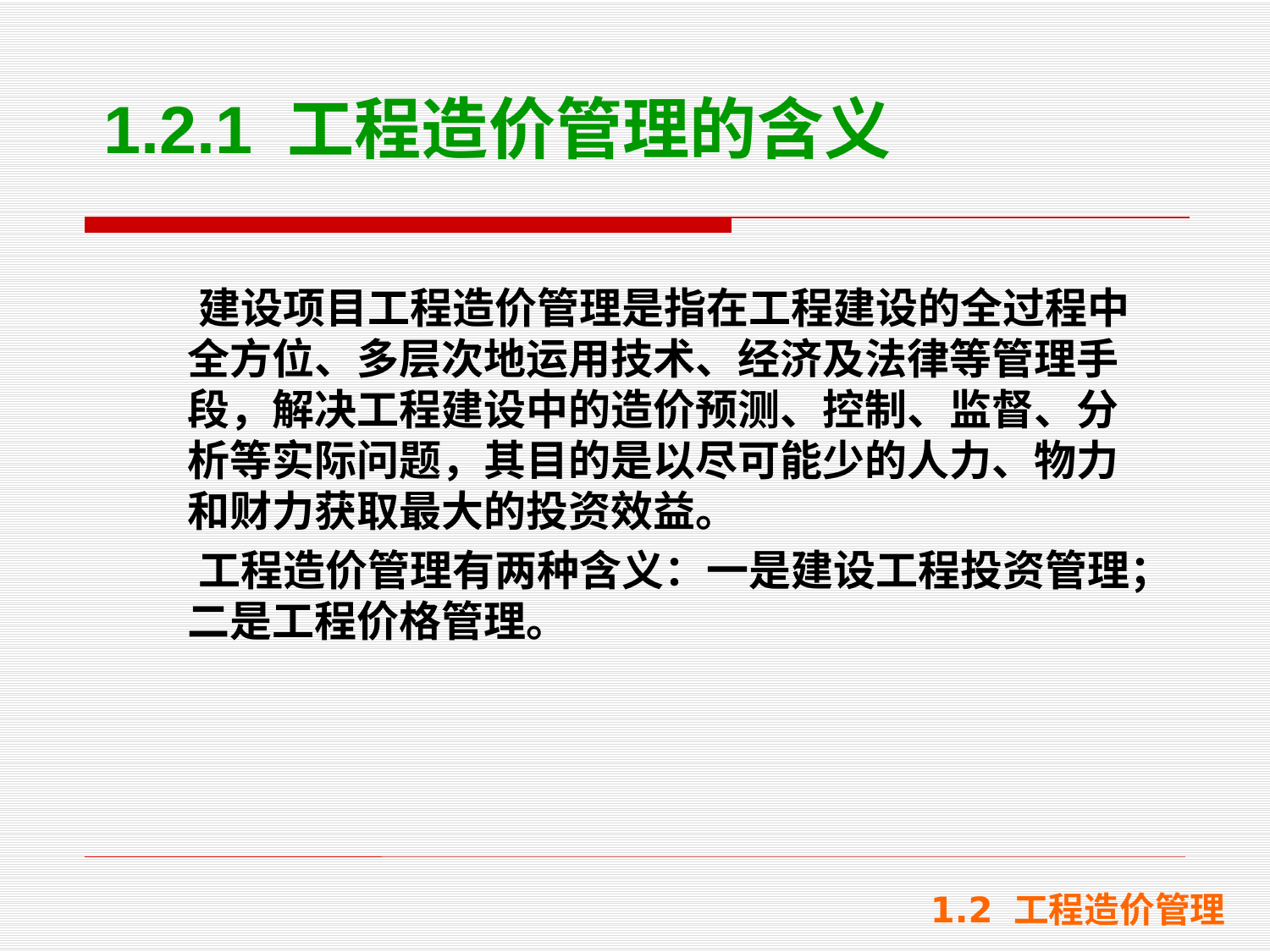

# 1.2.1 工程造价管理的含义
       建设项目工程造价管理是指在工程建设的全过程中全方位、多层次地运用技术、经济及法律等管理手段，解决工程建设中的造价预测、控制、监督、分析等实际问题，其目的是以尽可能少的人力、物力和财力获取最大的投资效益。
       工程造价管理有两种含义：一是建设工程投资管理；二是工程价格管理。
1.2 工程造价管理